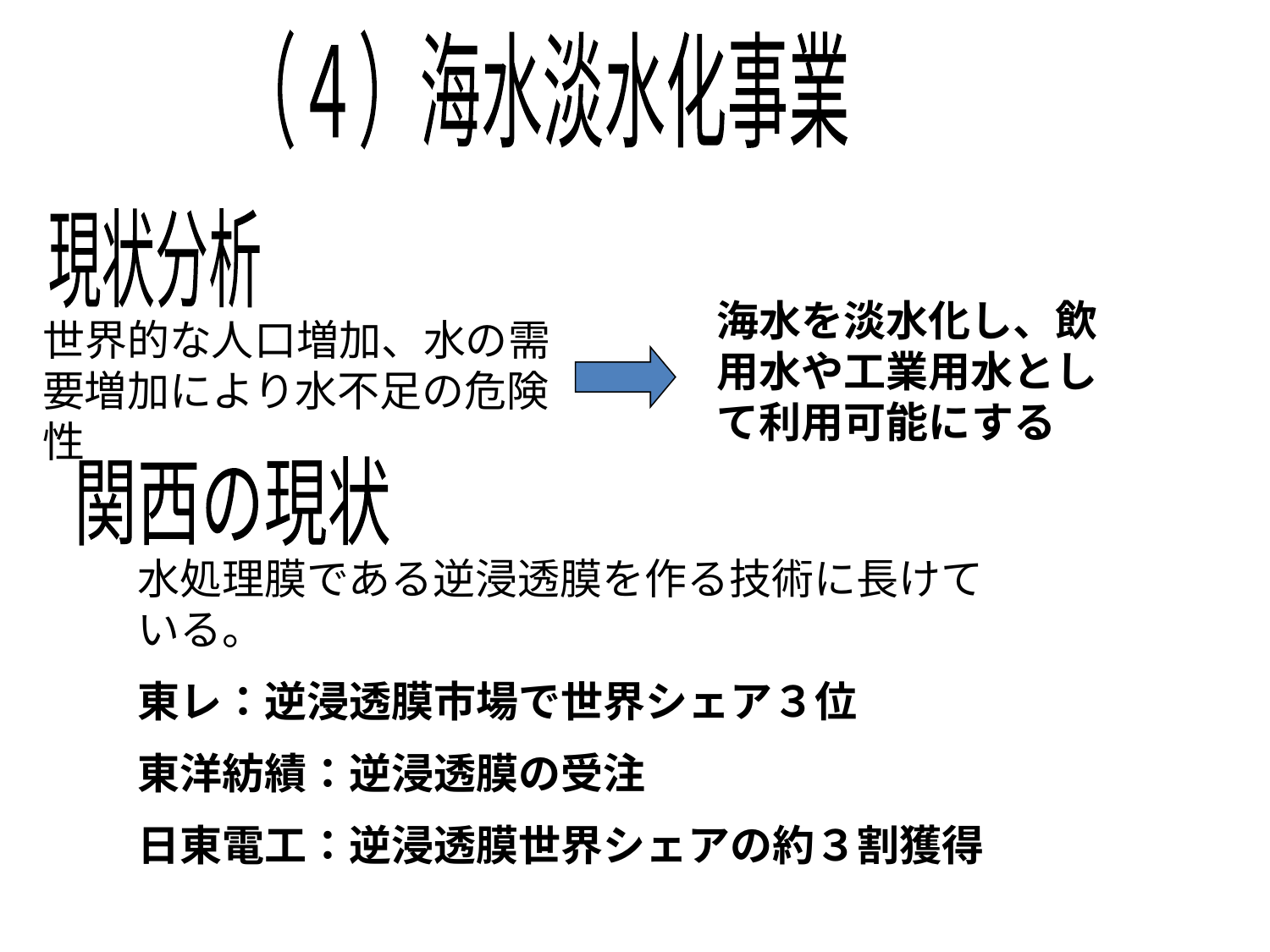

（４）海水淡水化事業
現状分析
海水を淡水化し、飲用水や工業用水として利用可能にする
世界的な人口増加、水の需要増加により水不足の危険性

関西の現状
水処理膜である逆浸透膜を作る技術に長けている。
東レ：逆浸透膜市場で世界シェア３位
東洋紡績：逆浸透膜の受注
日東電工：逆浸透膜世界シェアの約３割獲得